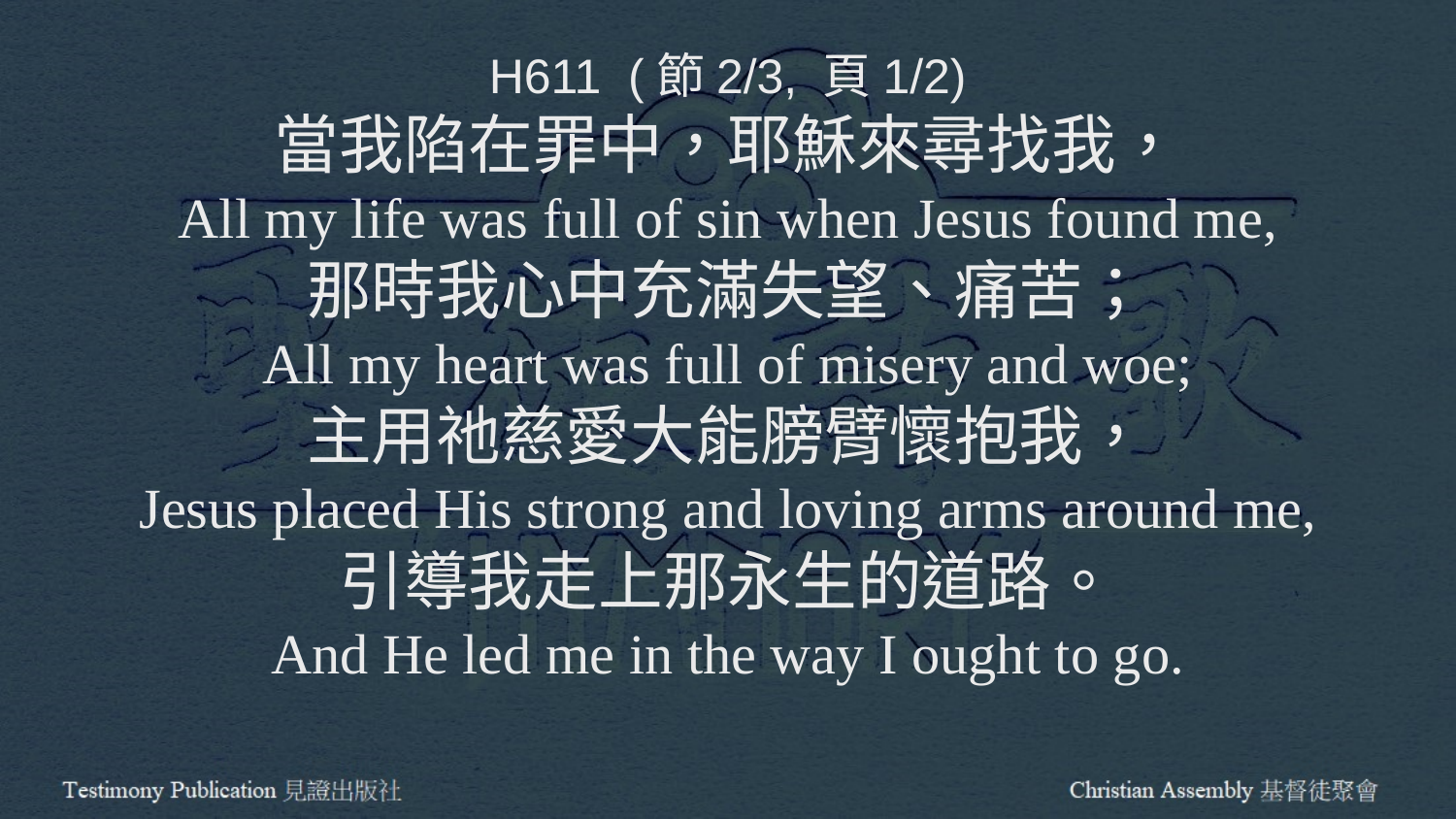

H611  (節2/3, 頁1/2)
當我陷在罪中，耶穌來尋找我，
All my life was full of sin when Jesus found me,
那時我心中充滿失望、痛苦；
All my heart was full of misery and woe;
主用祂慈愛大能膀臂懷抱我，
Jesus placed His strong and loving arms around me,
引導我走上那永生的道路。
And He led me in the way I ought to go.